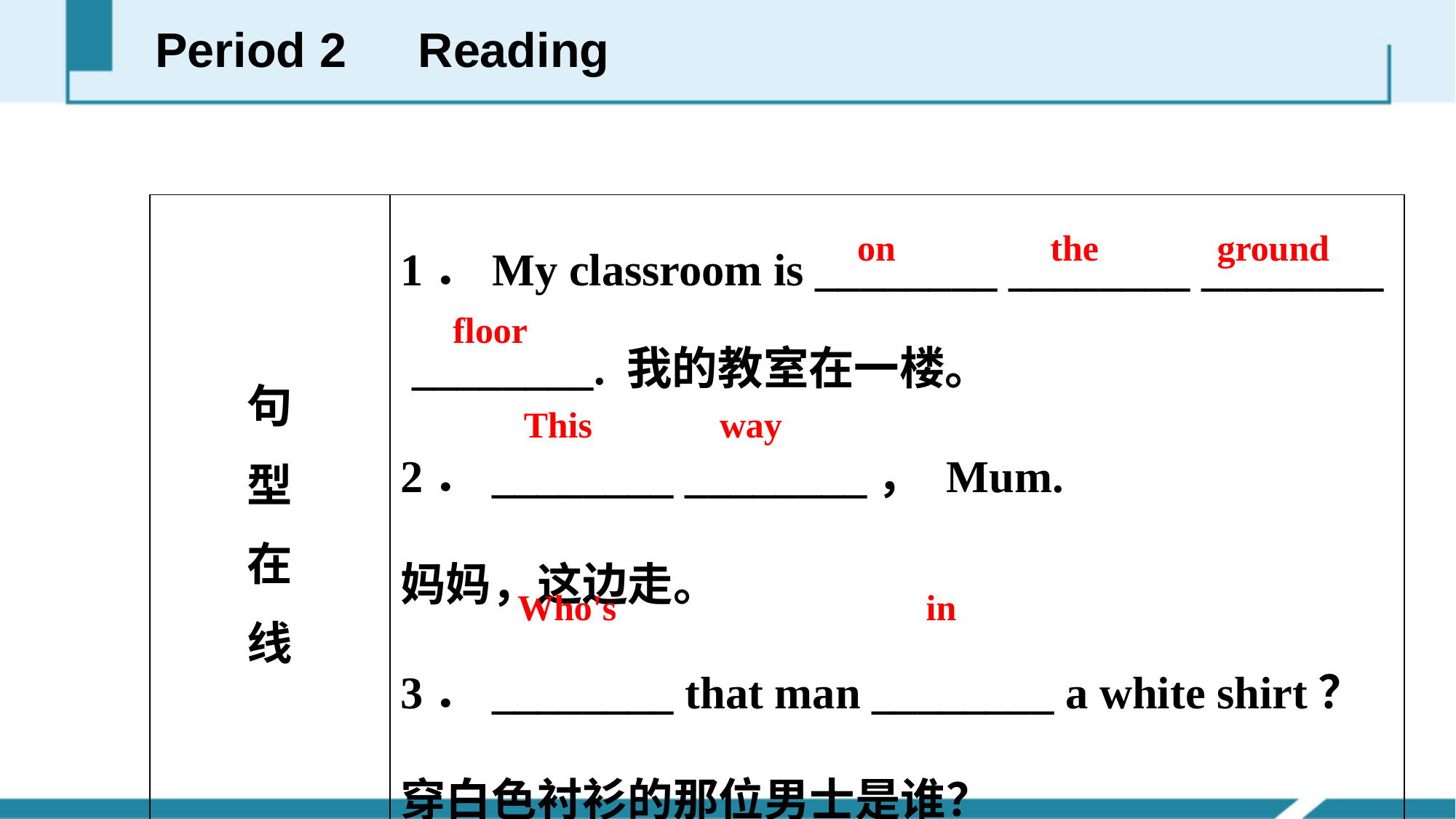

Period 2　Reading
| 句 型 在 线 | 1．My classroom is \_\_\_\_\_\_\_\_ \_\_\_\_\_\_\_\_ \_\_\_\_\_\_\_\_ \_\_\_\_\_\_\_\_. 我的教室在一楼。 2．\_\_\_\_\_\_\_\_ \_\_\_\_\_\_\_\_， Mum. 妈妈，这边走。 3．\_\_\_\_\_\_\_\_ that man \_\_\_\_\_\_\_\_ a white shirt？ 穿白色衬衫的那位男士是谁？ |
| --- | --- |
on                 the             ground
floor

This              way
Who's                                  in